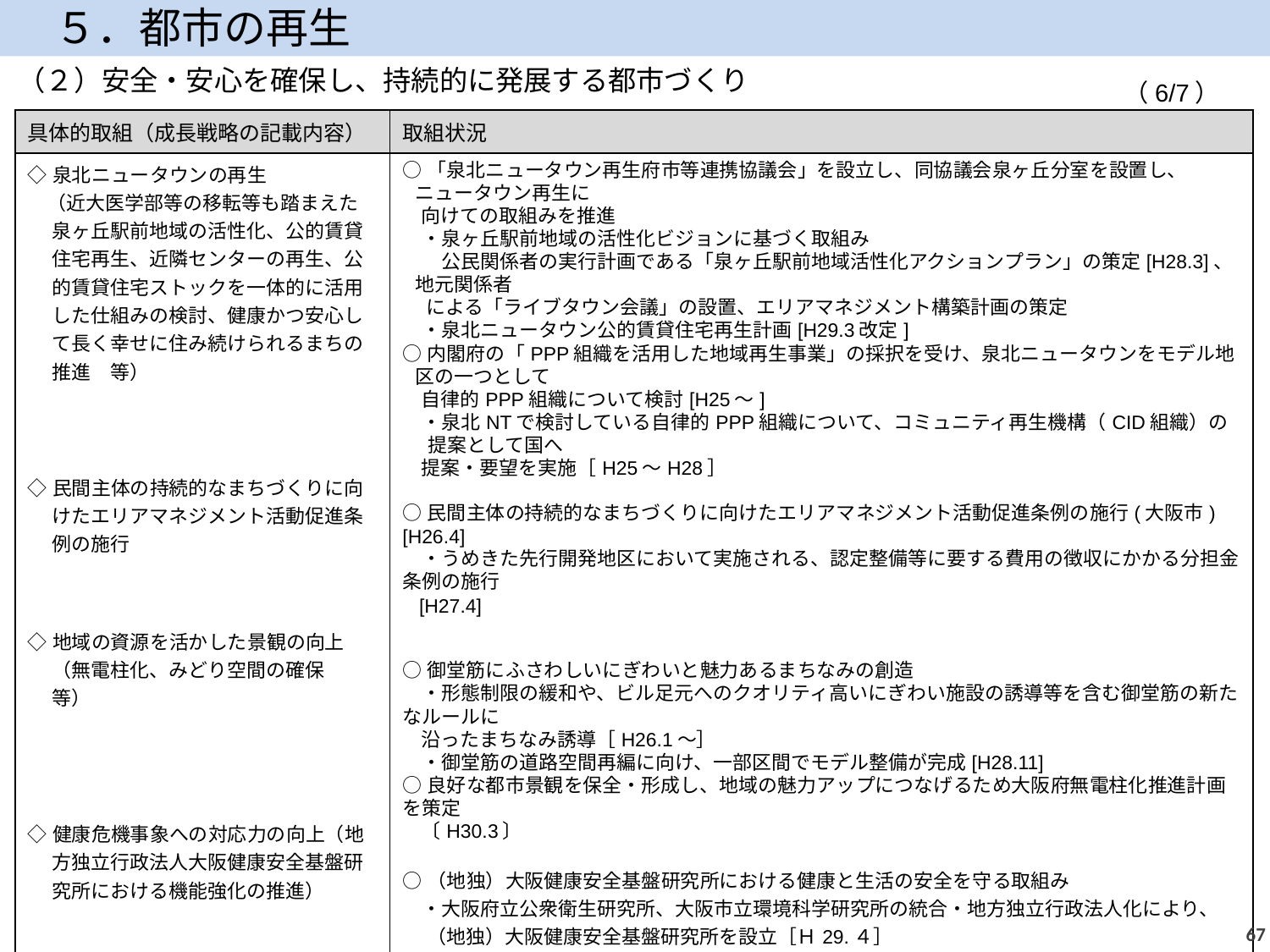

５．都市の再生
（２）安全・安心を確保し、持続的に発展する都市づくり
（6/7）
| 具体的取組（成長戦略の記載内容） | 取組状況 |
| --- | --- |
| ◇泉北ニュータウンの再生 　（近大医学部等の移転等も踏まえた泉ヶ丘駅前地域の活性化、公的賃貸住宅再生、近隣センターの再生、公的賃貸住宅ストックを一体的に活用した仕組みの検討、健康かつ安心して長く幸せに住み続けられるまちの推進　等） 　 ◇民間主体の持続的なまちづくりに向けたエリアマネジメント活動促進条例の施行 　 ◇地域の資源を活かした景観の向上（無電柱化、みどり空間の確保　等） ◇健康危機事象への対応力の向上（地方独立行政法人大阪健康安全基盤研究所における機能強化の推進） | ○「泉北ニュータウン再生府市等連携協議会」を設立し、同協議会泉ヶ丘分室を設置し、ニュータウン再生に 向けての取組みを推進 　・泉ヶ丘駅前地域の活性化ビジョンに基づく取組み 　　公民関係者の実行計画である「泉ヶ丘駅前地域活性化アクションプラン」の策定[H28.3]、地元関係者 による「ライブタウン会議」の設置、エリアマネジメント構築計画の策定 　・泉北ニュータウン公的賃貸住宅再生計画[H29.3改定] ○内閣府の「PPP組織を活用した地域再生事業」の採択を受け、泉北ニュータウンをモデル地区の一つとして 自律的PPP組織について検討[H25～] 　・泉北NTで検討している自律的PPP組織について、コミュニティ再生機構（CID組織）の提案として国へ 提案・要望を実施［H25～H28］ ○民間主体の持続的なまちづくりに向けたエリアマネジメント活動促進条例の施行(大阪市)[H26.4] 　・うめきた先行開発地区において実施される、認定整備等に要する費用の徴収にかかる分担金条例の施行 [H27.4] ○御堂筋にふさわしいにぎわいと魅力あるまちなみの創造 　・形態制限の緩和や、ビル足元へのクオリティ高いにぎわい施設の誘導等を含む御堂筋の新たなルールに 沿ったまちなみ誘導［H26.1～］ 　・御堂筋の道路空間再編に向け、一部区間でモデル整備が完成[H28.11] ○良好な都市景観を保全・形成し、地域の魅力アップにつなげるため大阪府無電柱化推進計画を策定 〔H30.3〕 ○（地独）大阪健康安全基盤研究所における健康と生活の安全を守る取組み 　・大阪府立公衆衛生研究所、大阪市立環境科学研究所の統合・地方独立行政法人化により、（地独）大阪健康安全基盤研究所を設立［Ｈ29.４］ 　・研究所の統合効果や地方独立行政法人化のメリットを活かしつつ、健康危機事象への対応力強化、 学術分野・産業界への支援・連携体制の確立等、西日本の中核的な地方衛生研究所に相応しい機能を備えた研究所づくりを推進［H29.４～］ 　・研究所機能が最大限発揮できるよう一元化施設を整備 [Ｈ29.３基本構想策定、Ｈ30.３基本計画策定］ |
67